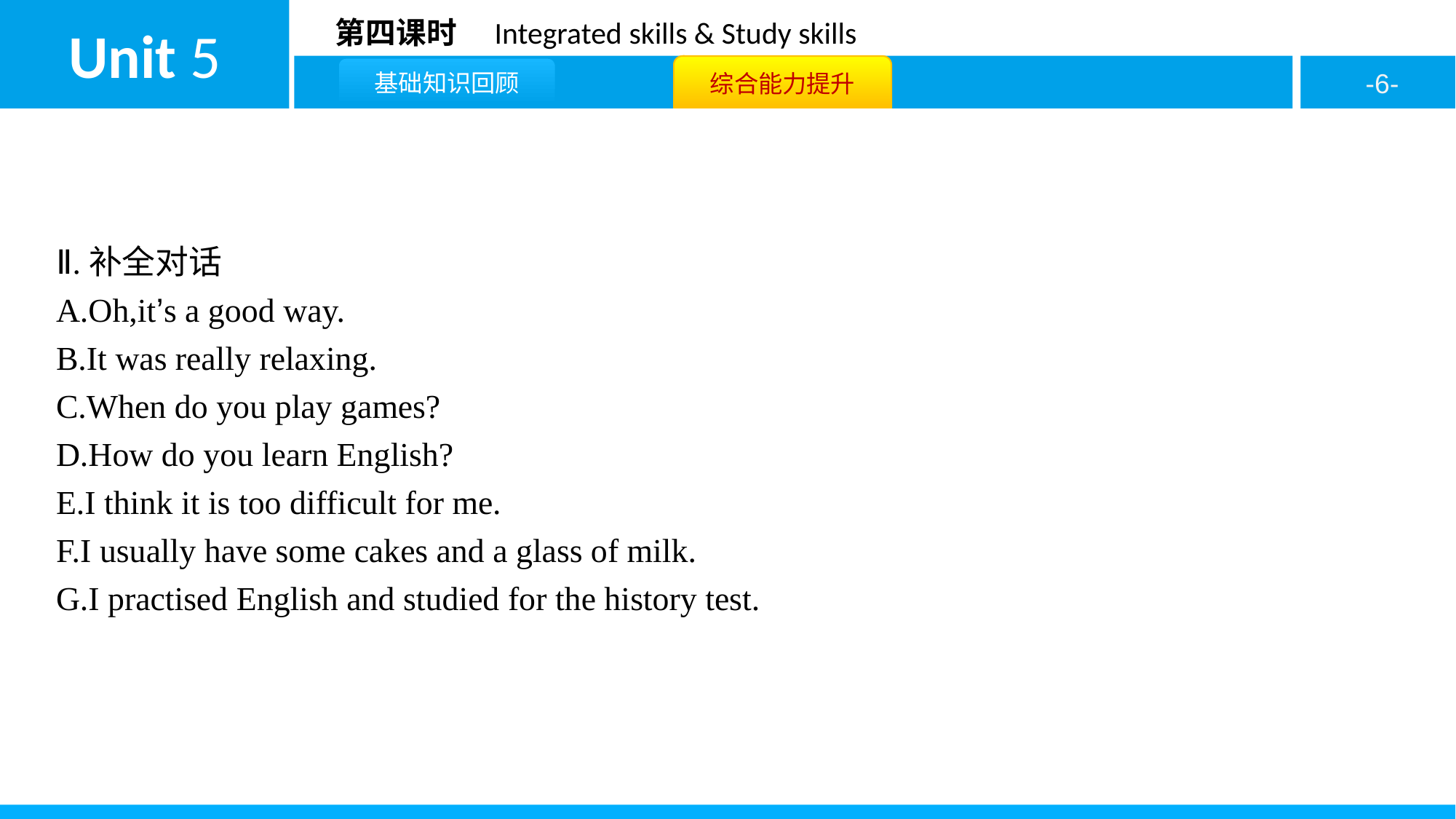

Ⅱ.补全对话
A.Oh,it’s a good way.
B.It was really relaxing.
C.When do you play games?
D.How do you learn English?
E.I think it is too difficult for me.
F.I usually have some cakes and a glass of milk.
G.I practised English and studied for the history test.